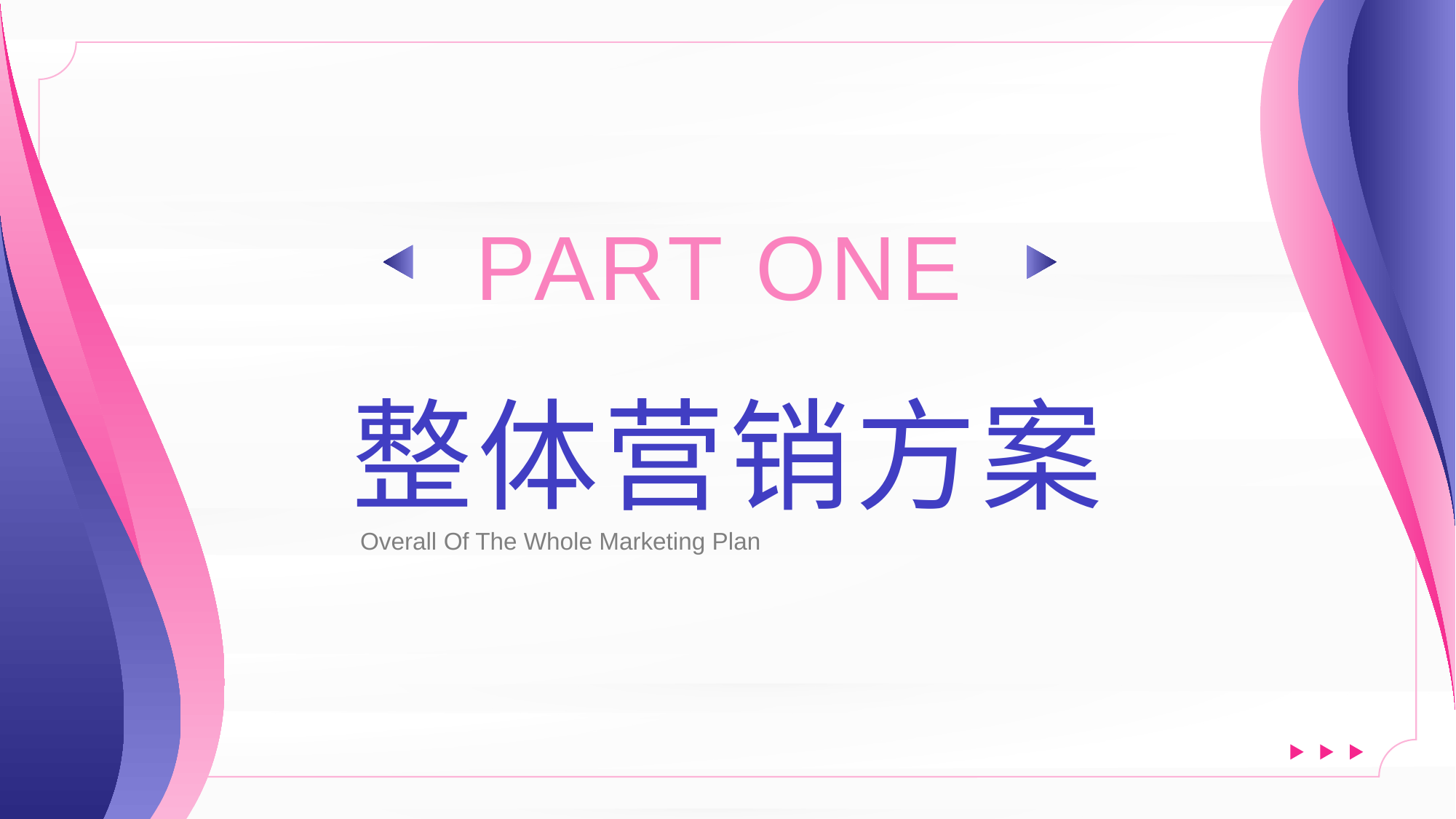

PART ONE

整体营销方案
Overall Of The Whole Marketing Plan